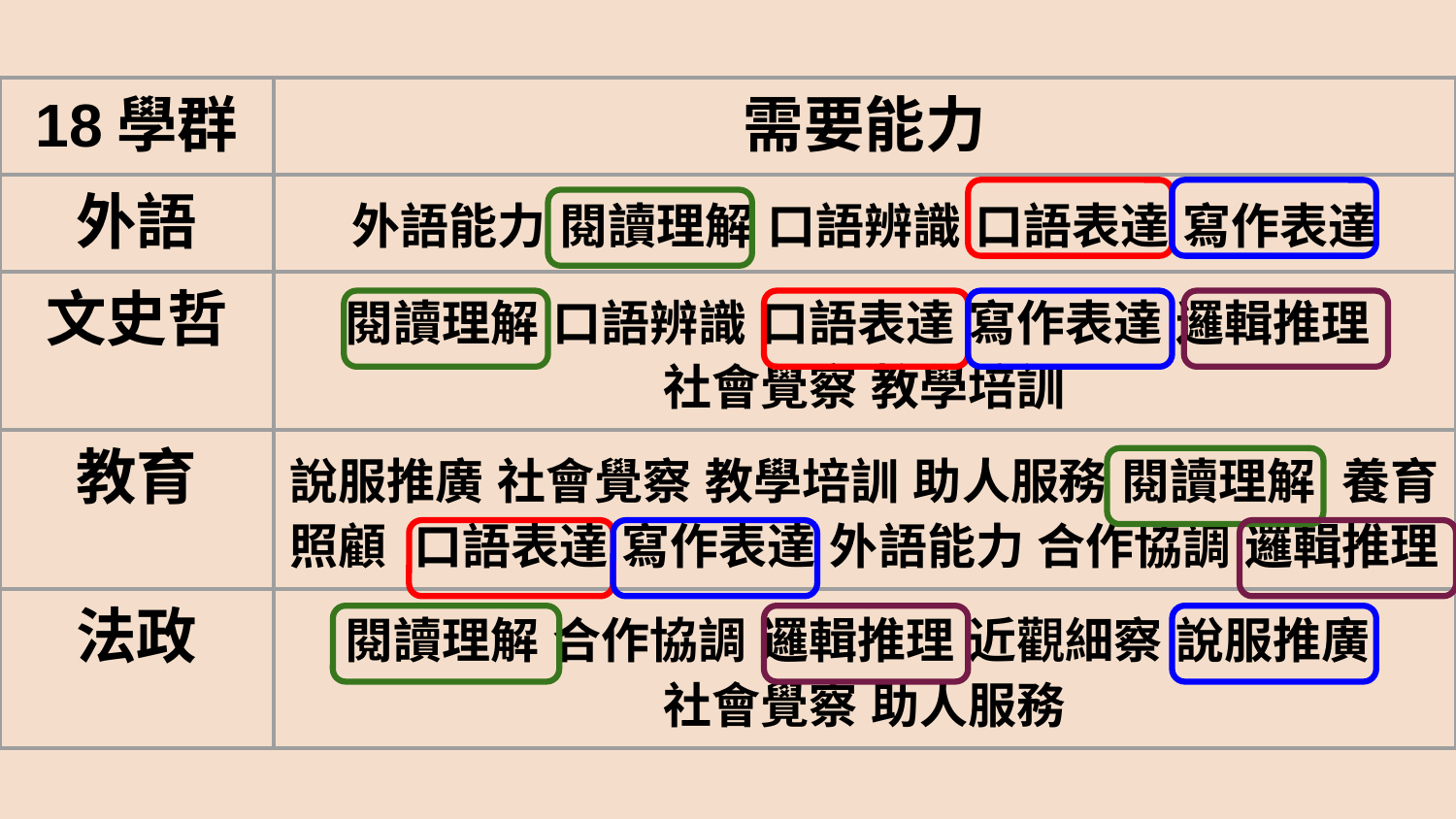

| 18學群 | 需要能力 |
| --- | --- |
| 外語 | 外語能力 閱讀理解 口語辨識 口語表達 寫作表達 |
| 文史哲 | 閱讀理解 口語辨識 口語表達 寫作表達 邏輯推理 社會覺察 教學培訓 |
| 教育 | 說服推廣 社會覺察 教學培訓 助人服務 閱讀理解 養育照顧 口語表達 寫作表達 外語能力 合作協調 邏輯推理 |
| 法政 | 閱讀理解 合作協調 邏輯推理 近觀細察 說服推廣 社會覺察 助人服務 |